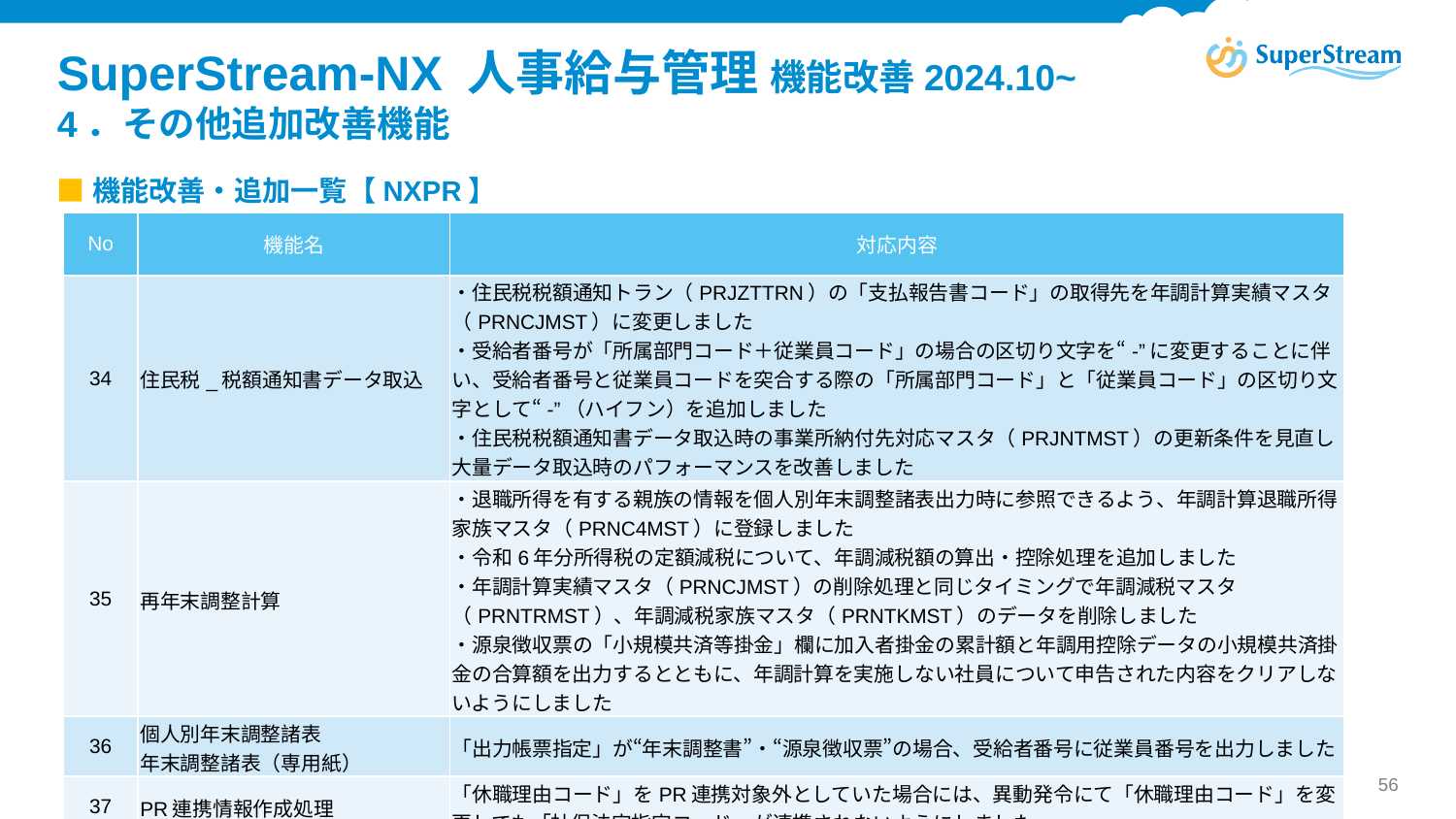

# SuperStream-NX 人事給与管理 機能改善2024.10~　 4．その他追加改善機能
■機能改善・追加一覧【NXPR】

| No | 機能名 | 対応内容 |
| --- | --- | --- |
| 34 | 住民税\_税額通知書データ取込 | ・住民税税額通知トラン（PRJZTTRN）の「支払報告書コード」の取得先を年調計算実績マスタ（PRNCJMST）に変更しました ・受給者番号が「所属部門コード＋従業員コード」の場合の区切り文字を“-”に変更することに伴い、受給者番号と従業員コードを突合する際の「所属部門コード」と「従業員コード」の区切り文字として“-”（ハイフン）を追加しました ・住民税税額通知書データ取込時の事業所納付先対応マスタ（PRJNTMST）の更新条件を見直し 大量データ取込時のパフォーマンスを改善しました |
| 35 | 再年末調整計算 | ・退職所得を有する親族の情報を個人別年末調整諸表出力時に参照できるよう、年調計算退職所得家族マスタ（PRNC4MST）に登録しました ・令和6年分所得税の定額減税について、年調減税額の算出・控除処理を追加しました ・年調計算実績マスタ（PRNCJMST）の削除処理と同じタイミングで年調減税マスタ（PRNTRMST）、年調減税家族マスタ（PRNTKMST）のデータを削除しました ・源泉徴収票の「小規模共済等掛金」欄に加入者掛金の累計額と年調用控除データの小規模共済掛金の合算額を出力するとともに、年調計算を実施しない社員について申告された内容をクリアしないようにしました |
| 36 | 個人別年末調整諸表 年末調整諸表（専用紙） | 「出力帳票指定」が“年末調整書”・“源泉徴収票”の場合、受給者番号に従業員番号を出力しました |
| 37 | PR連携情報作成処理 | 「休職理由コード」をPR連携対象外としていた場合には、異動発令にて「休職理由コード」を変更しても「社保法定指定コード」が連携されないようにしました |
2025 Canon IT Solutions Inc. All rights reserved.
56